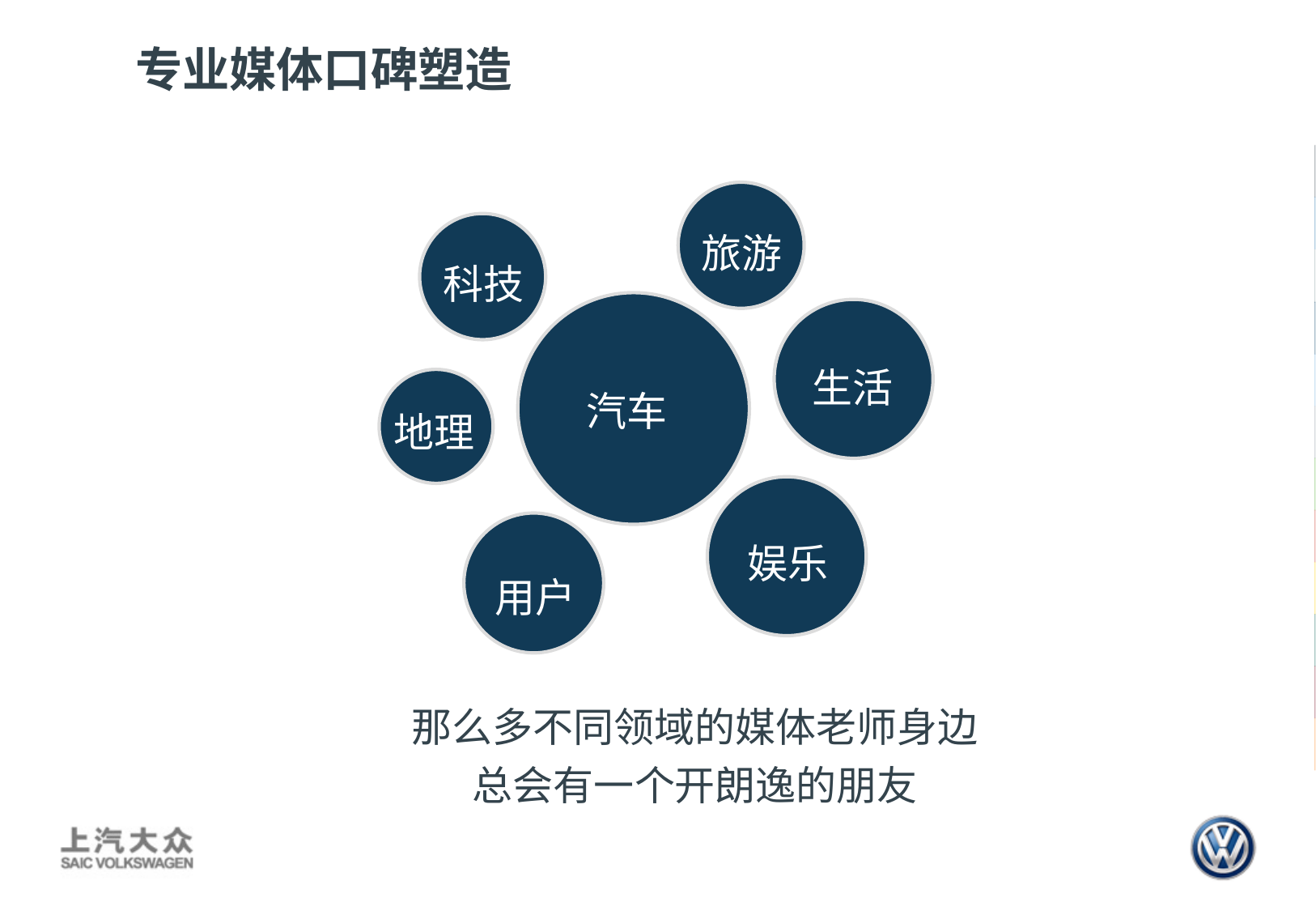

专业媒体口碑塑造

旅游
科技

生活

汽车
地理

娱乐
用户
那么多不同领域的媒体老师身边
总会有一个开朗逸的朋友